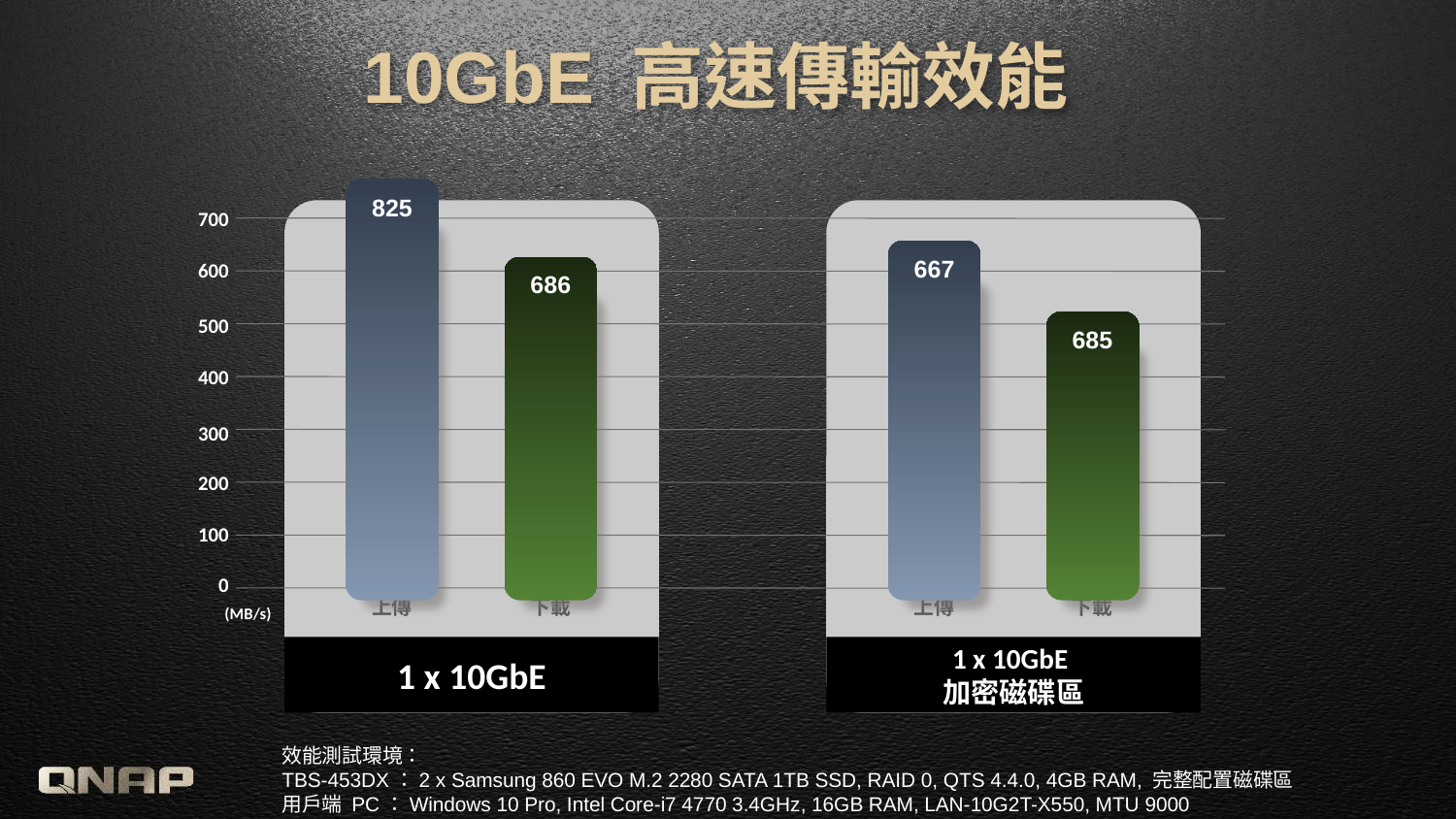

# 10GbE 高速傳輸效能
825
  700

667
  600
686
  500
685

  400

  300
  200
  100
  0
上傳
下載
上傳
下載
  (MB/s)
1 x 10GbE
1 x 10GbE
加密磁碟區
效能測試環境：
TBS-453DX：2 x Samsung 860 EVO M.2 2280 SATA 1TB SSD, RAID 0, QTS 4.4.0, 4GB RAM, 完整配置磁碟區
用戶端 PC：Windows 10 Pro, Intel Core-i7 4770 3.4GHz, 16GB RAM, LAN-10G2T-X550, MTU 9000